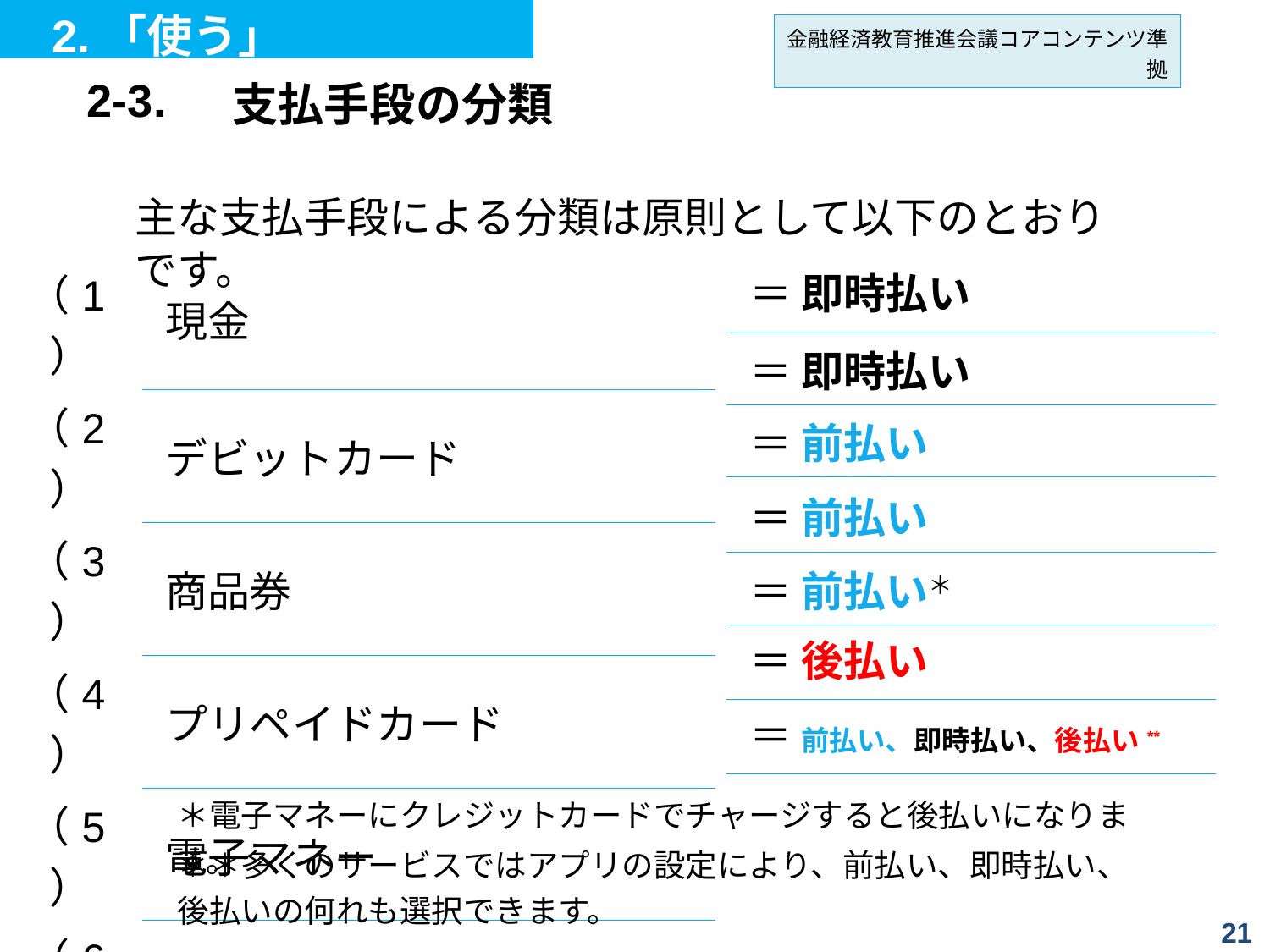

2.「使う」
金融経済教育推進会議コアコンテンツ準拠
| 2-3. | 支払手段の分類 |
| --- | --- |
主な支払手段による分類は原則として以下のとおりです。
| （1） | 現金 |
| --- | --- |
| （2） | デビットカード |
| （3） | 商品券 |
| （4） | プリペイドカード |
| （5） | 電子マネー |
| （6） | クレジットカード |
| （7） | コード決済（○○ペイ など） |
| ＝ 即時払い |
| --- |
| ＝ 即時払い |
| ＝ 前払い |
| ＝ 前払い |
| ＝ 前払い＊ |
| ＝ 後払い |
| ＝ 前払い、即時払い、後払い\*\* |
＊電子マネーにクレジットカードでチャージすると後払いになります。
＊＊多くのサービスではアプリの設定により、前払い、即時払い、後払いの何れも選択できます。